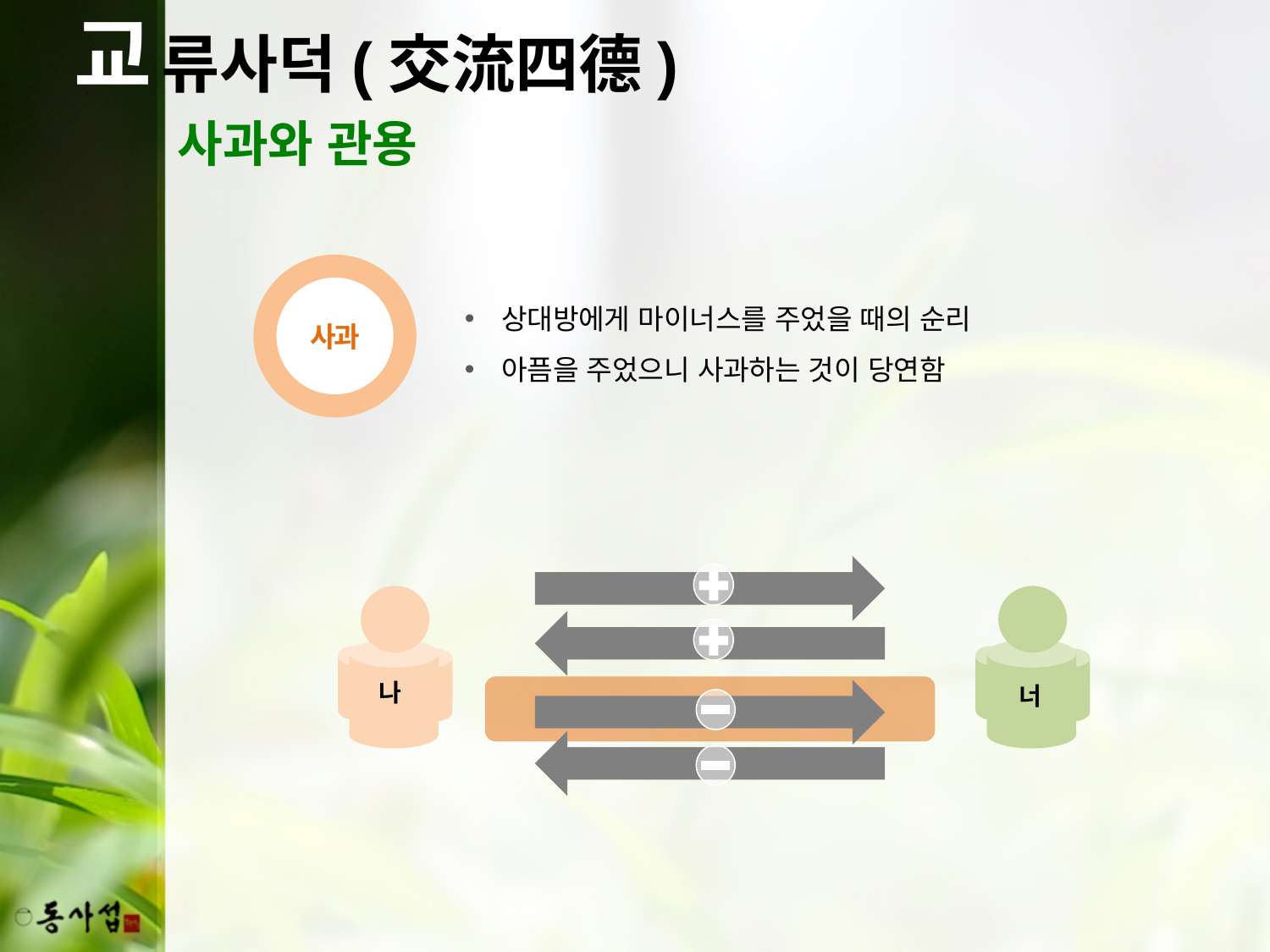

교
류사덕(交流四德)
사과와 관용
사과
상대방에게 마이너스를 주었을 때의 순리
아픔을 주었으니 사과하는 것이 당연함

나

너